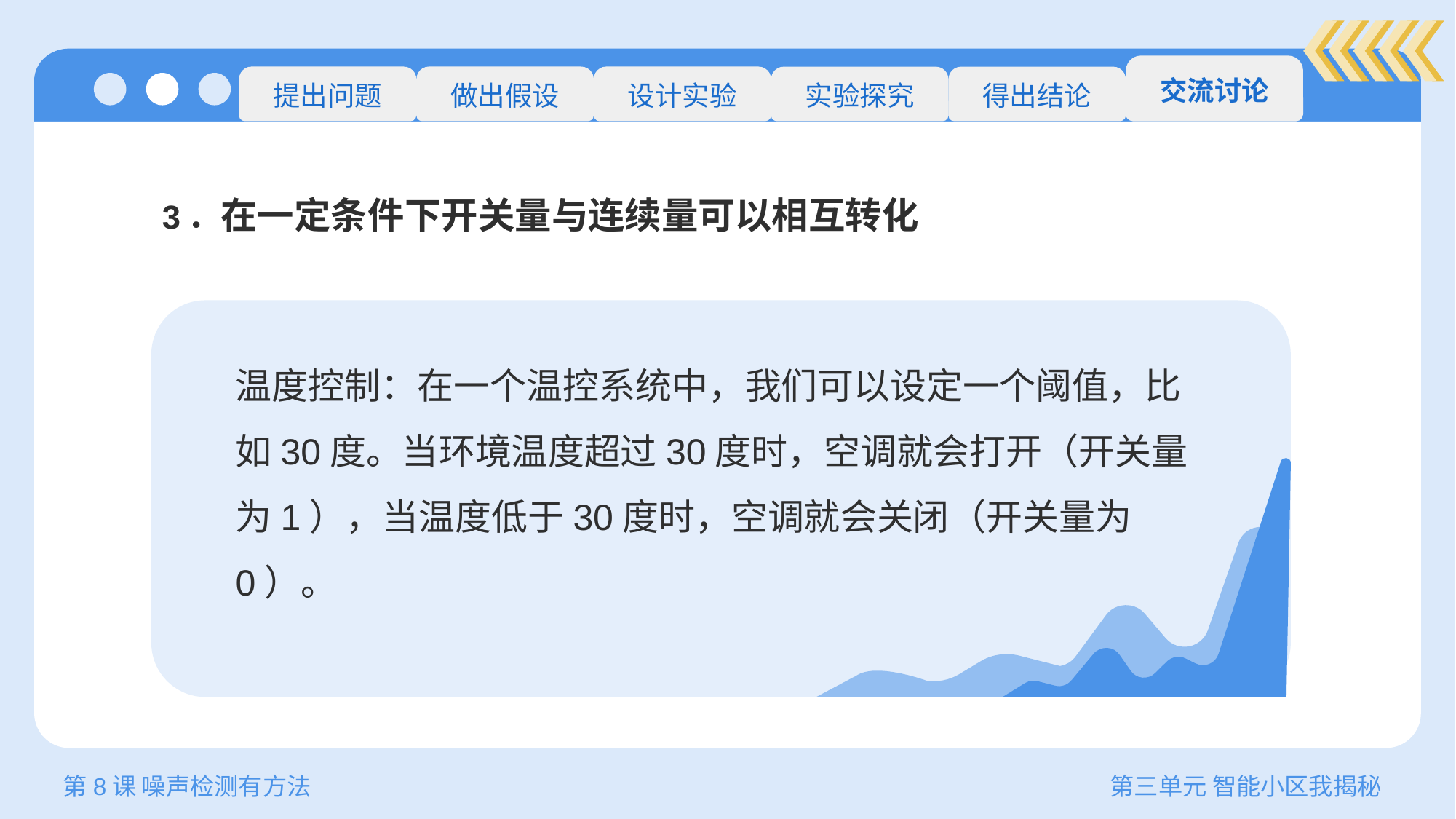

交流讨论
提出问题
做出假设
设计实验
实验探究
得出结论
3．在一定条件下开关量与连续量可以相互转化

温度控制：在一个温控系统中，我们可以设定一个阈值，比如30度。当环境温度超过30度时，空调就会打开（开关量为1），当温度低于30度时，空调就会关闭（开关量为0）。